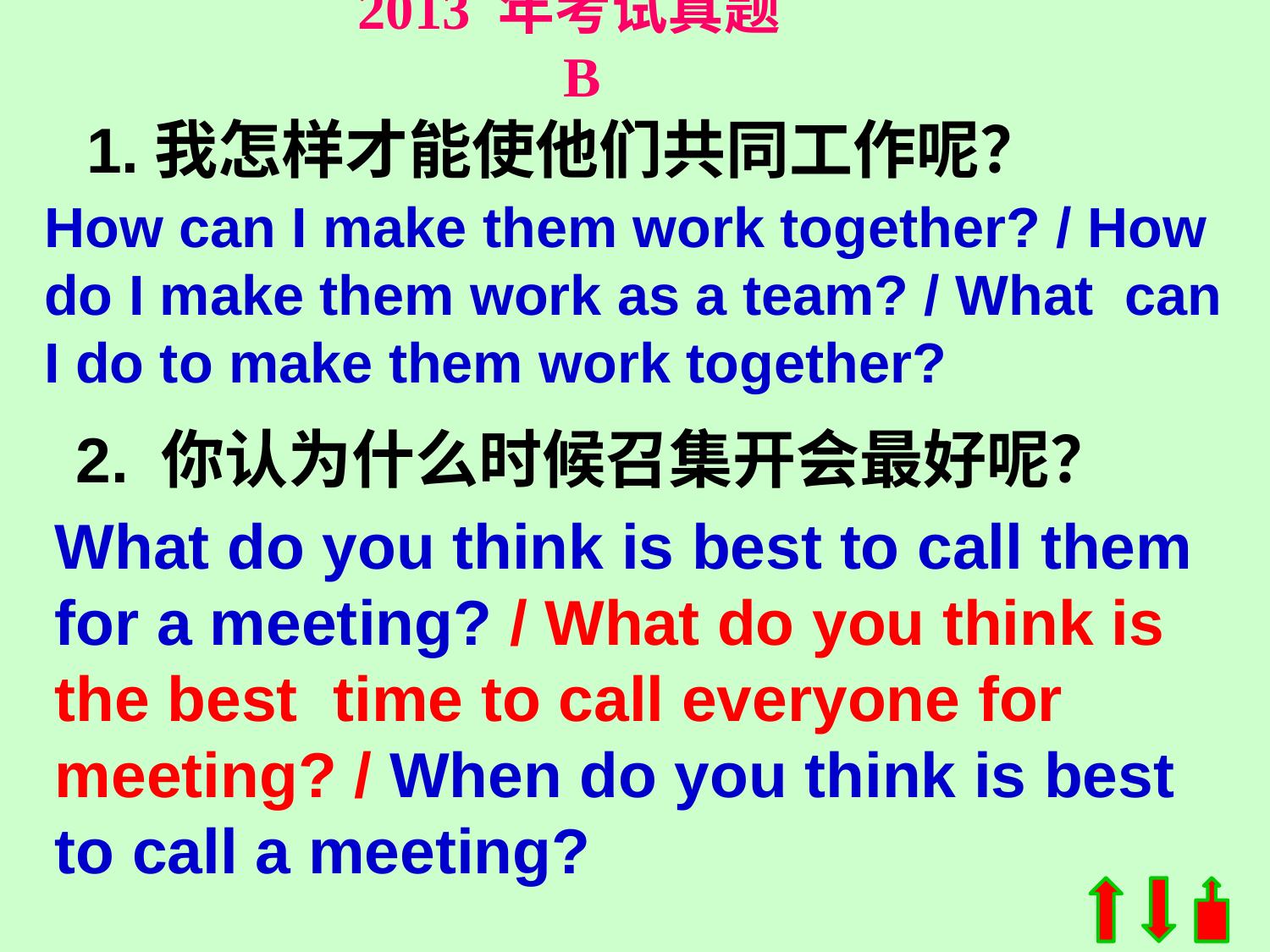

2013 年考试真题   B
1.我怎样才能使他们共同工作呢？
How can I make them work together? / How do I make them work as a team? / What  can I do to make them work together?
2. 你认为什么时候召集开会最好呢？
What do you think is best to call them for a meeting? / What do you think is the best  time to call everyone for meeting? / When do you think is best to call a meeting?